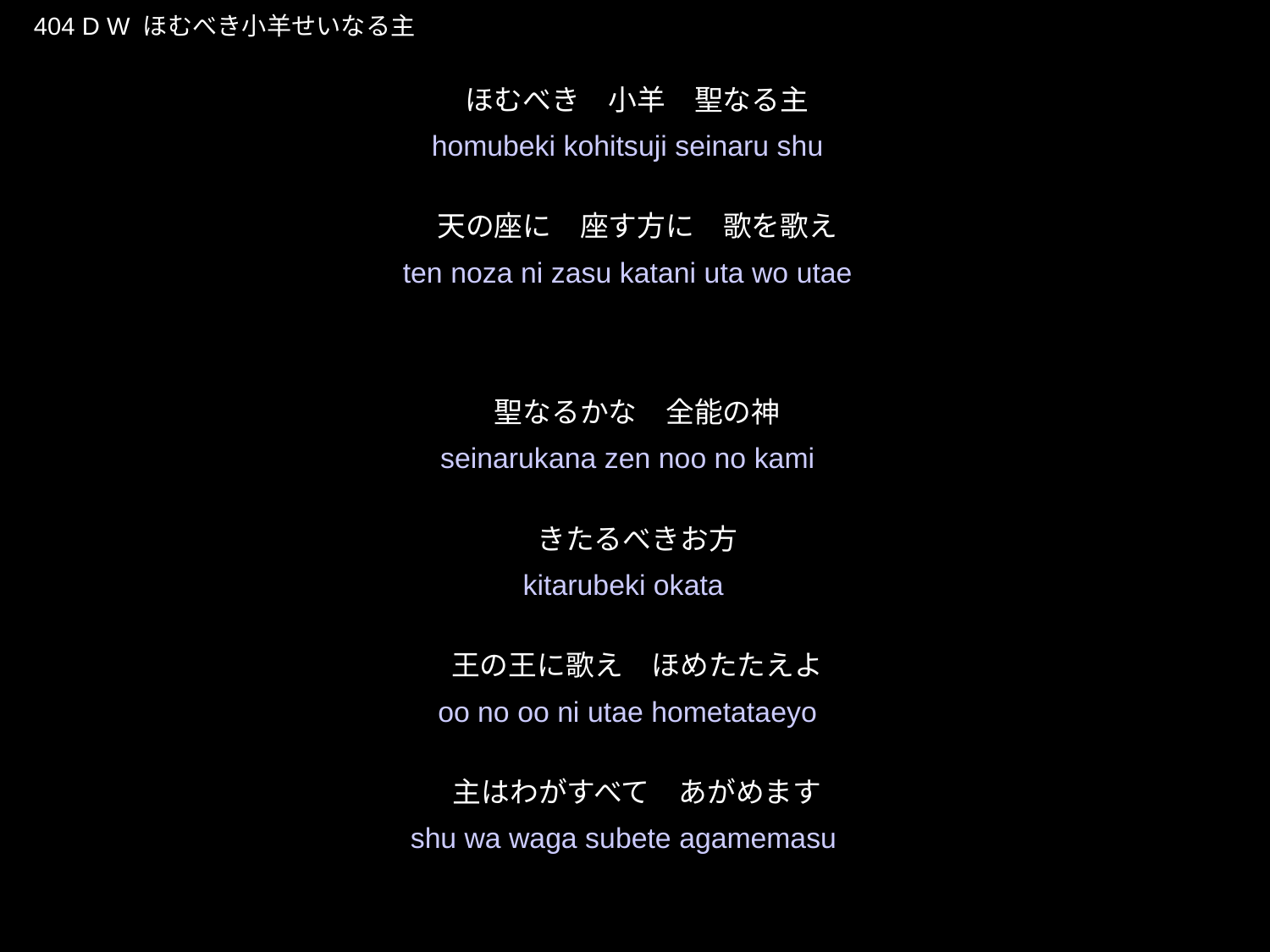

ほむべきこひつじせいなるしゅ
★W
404 D W ほむべき小羊せいなる主
ほむべき　小羊　聖なる主
天の座に　座す方に　歌を歌え
聖なるかな　全能の神
きたるべきお方
王の王に歌え　ほめたたえよ
主はわがすべて　あがめます
★４
homubeki kohitsuji seinaru shu
ten noza ni zasu katani uta wo utae
seinarukana zen noo no kami
kitarubeki okata
oo no oo ni utae hometataeyo
shu wa waga subete agamemasu